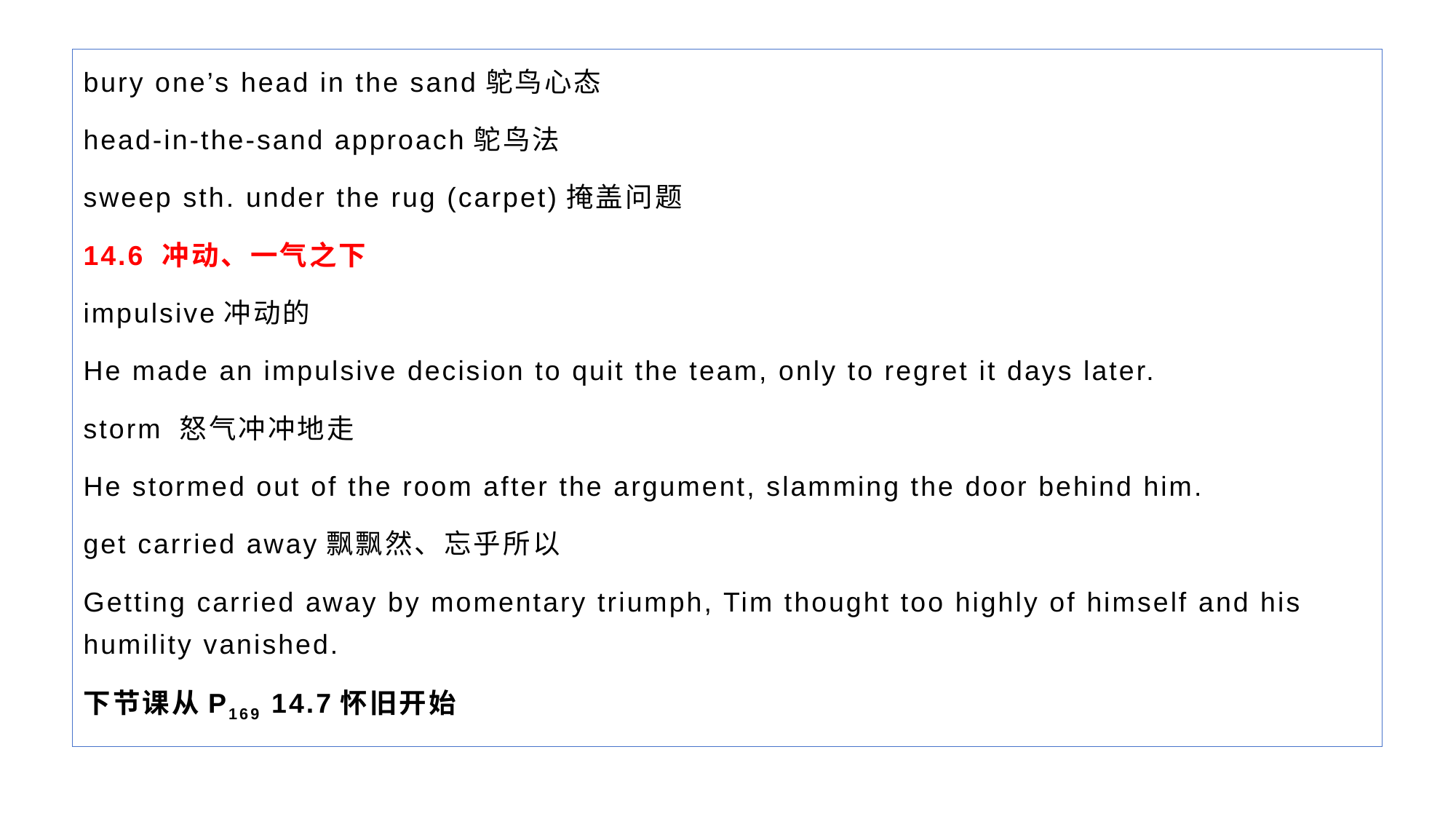

bury one’s head in the sand鸵鸟心态
head-in-the-sand approach鸵鸟法
sweep sth. under the rug (carpet)掩盖问题
14.6 冲动、一气之下
impulsive冲动的
He made an impulsive decision to quit the team, only to regret it days later.
storm 怒气冲冲地走
He stormed out of the room after the argument, slamming the door behind him.
get carried away飘飘然、忘乎所以
Getting carried away by momentary triumph, Tim thought too highly of himself and his humility vanished.
下节课从P169 14.7怀旧开始